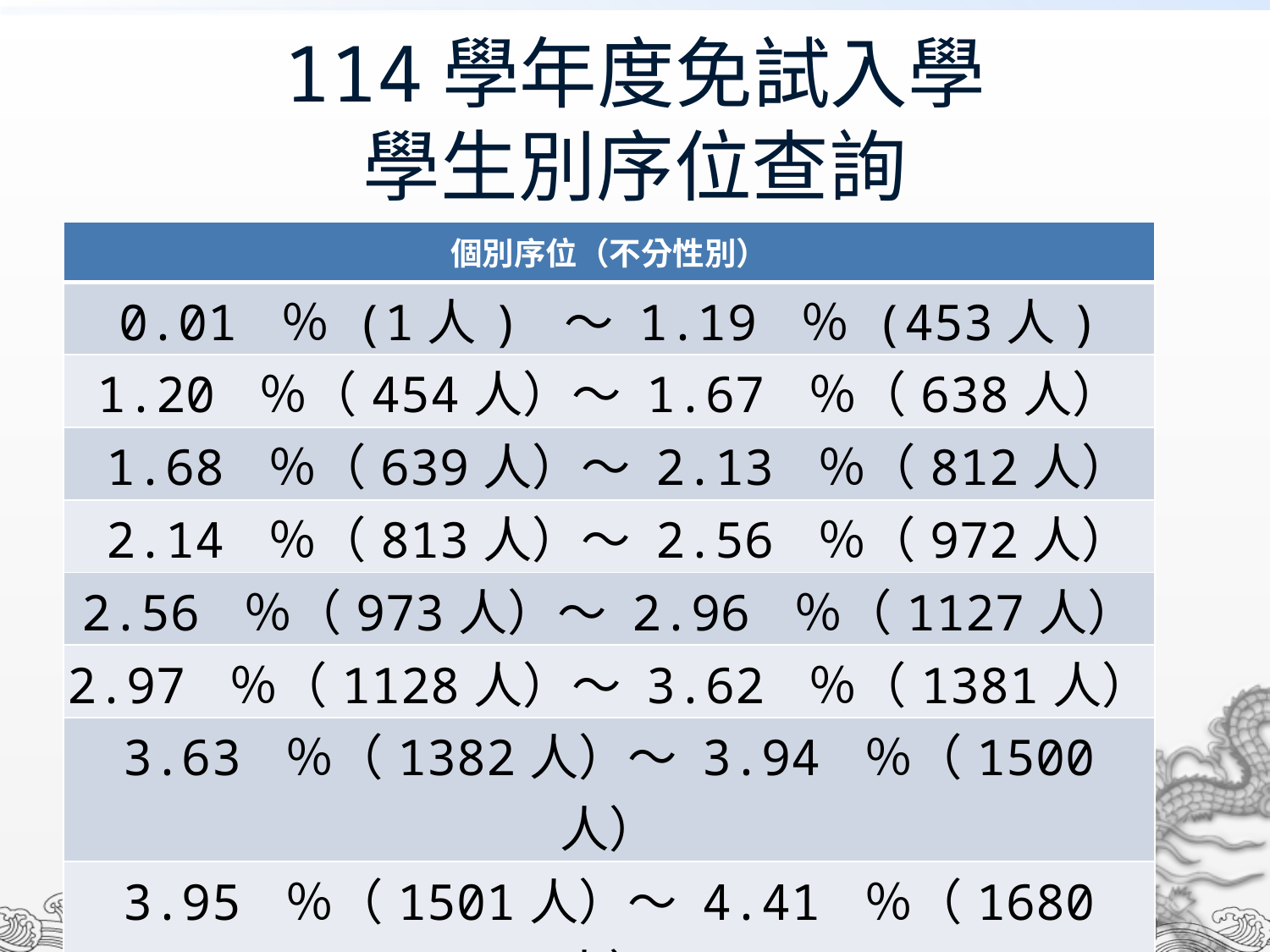

# 114學年度免試入學 學生別序位查詢
| 個別序位（不分性別） |
| --- |
| 0.01 ％ (1人) ～ 1.19 ％ (453人) |
| 1.20 ％（454人）～ 1.67 ％（638人） |
| 1.68 ％（639人）～ 2.13 ％（812人） |
| 2.14 ％（813人）～ 2.56 ％（972人） |
| 2.56 ％（973人）～ 2.96 ％（1127人） |
| 2.97 ％（1128人）～ 3.62 ％（1381人） |
| 3.63 ％（1382人）～ 3.94 ％（1500 人） |
| 3.95 ％（1501人）～ 4.41 ％（1680 人） |
| 4.42 ％（1681人）～ 4.76 ％（1815 人） |